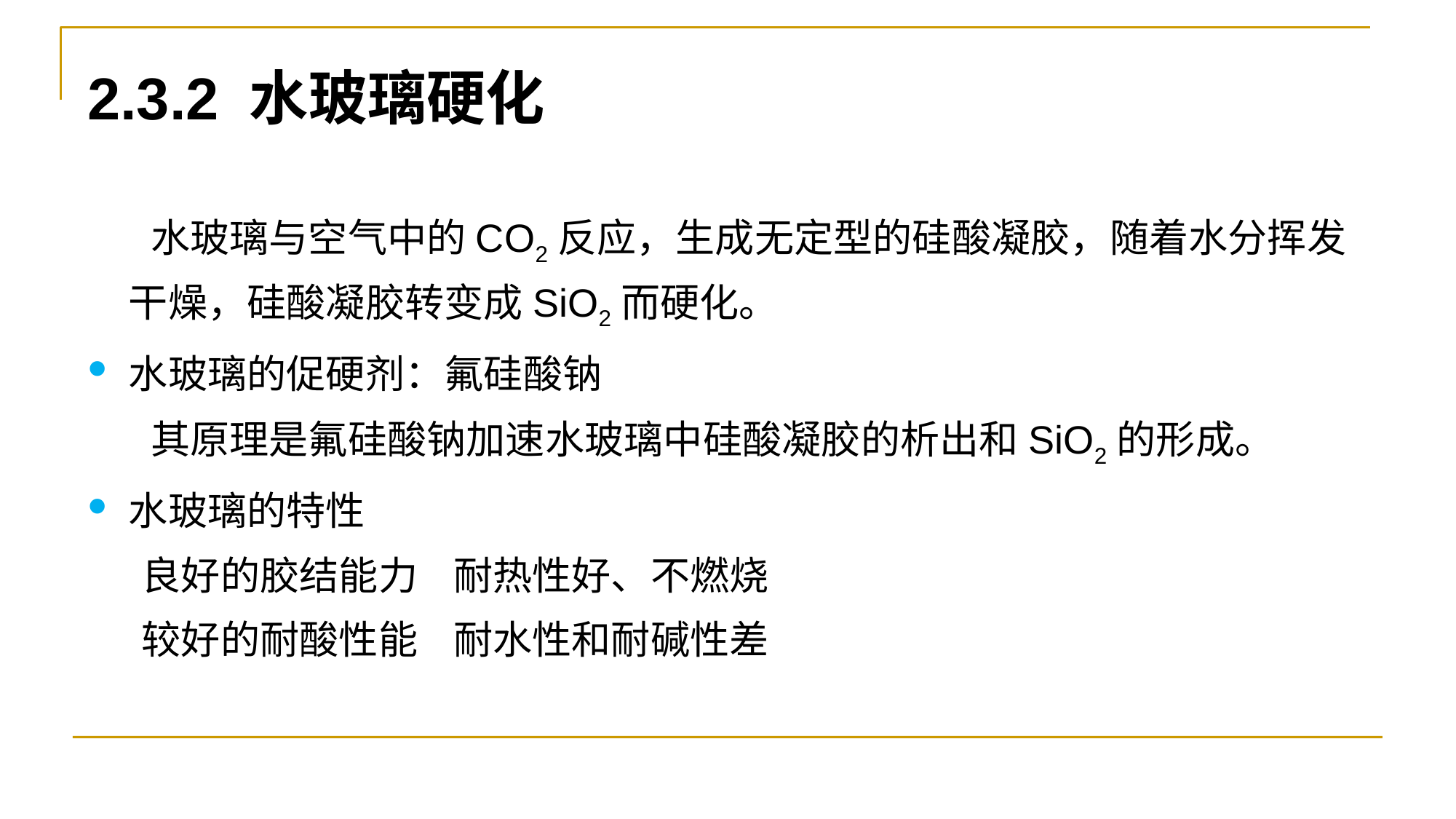

2.3.2 水玻璃硬化
# 水玻璃与空气中的CO2反应，生成无定型的硅酸凝胶，随着水分挥发干燥，硅酸凝胶转变成SiO2而硬化。
水玻璃的促硬剂：氟硅酸钠
      其原理是氟硅酸钠加速水玻璃中硅酸凝胶的析出和SiO2的形成。
水玻璃的特性
     良好的胶结能力    耐热性好、不燃烧
     较好的耐酸性能    耐水性和耐碱性差